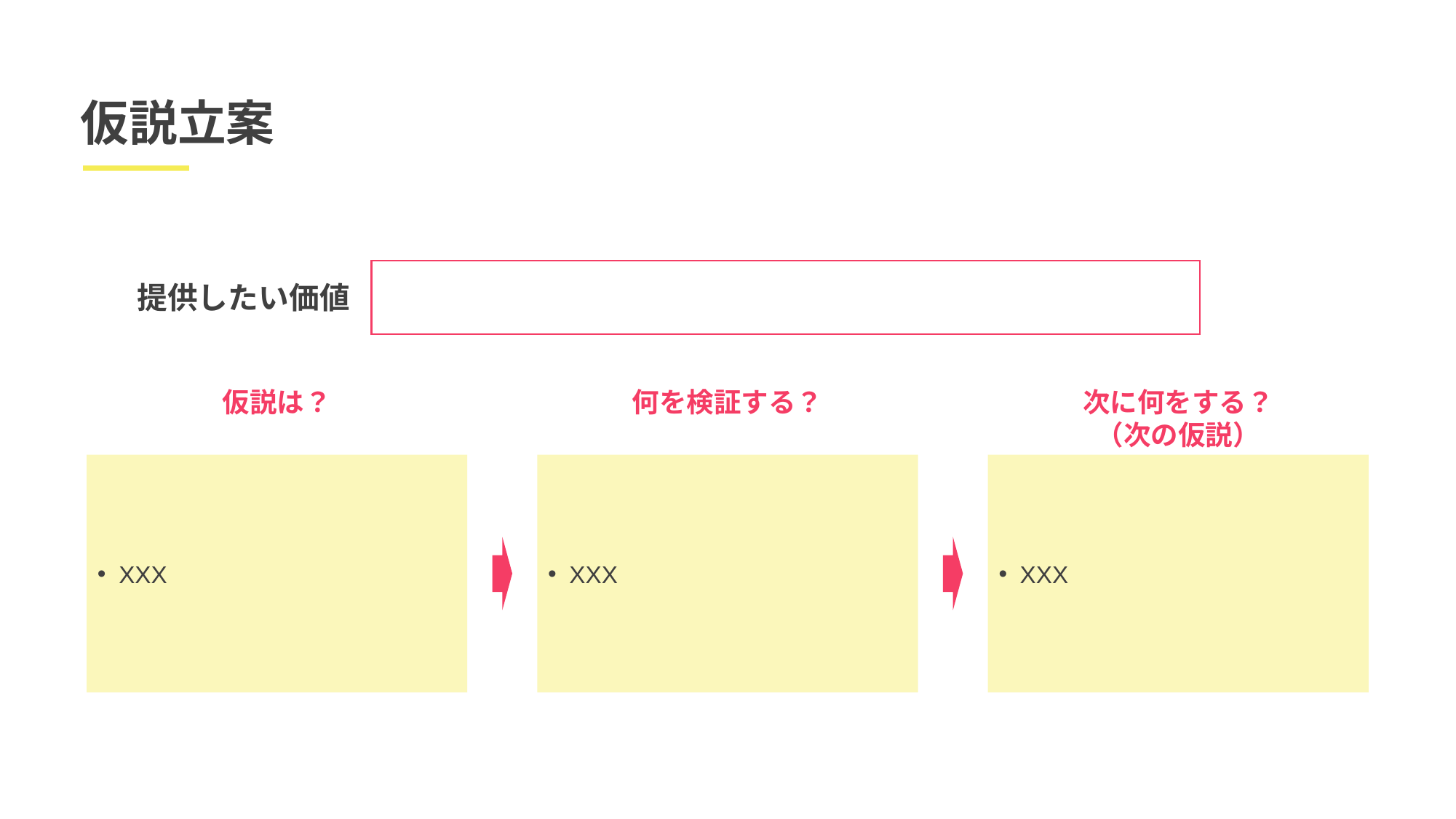

仮説立案

提供したい価値
仮説は？
何を検証する？
次に何をする？
（次の仮説）
XXX
XXX
XXX